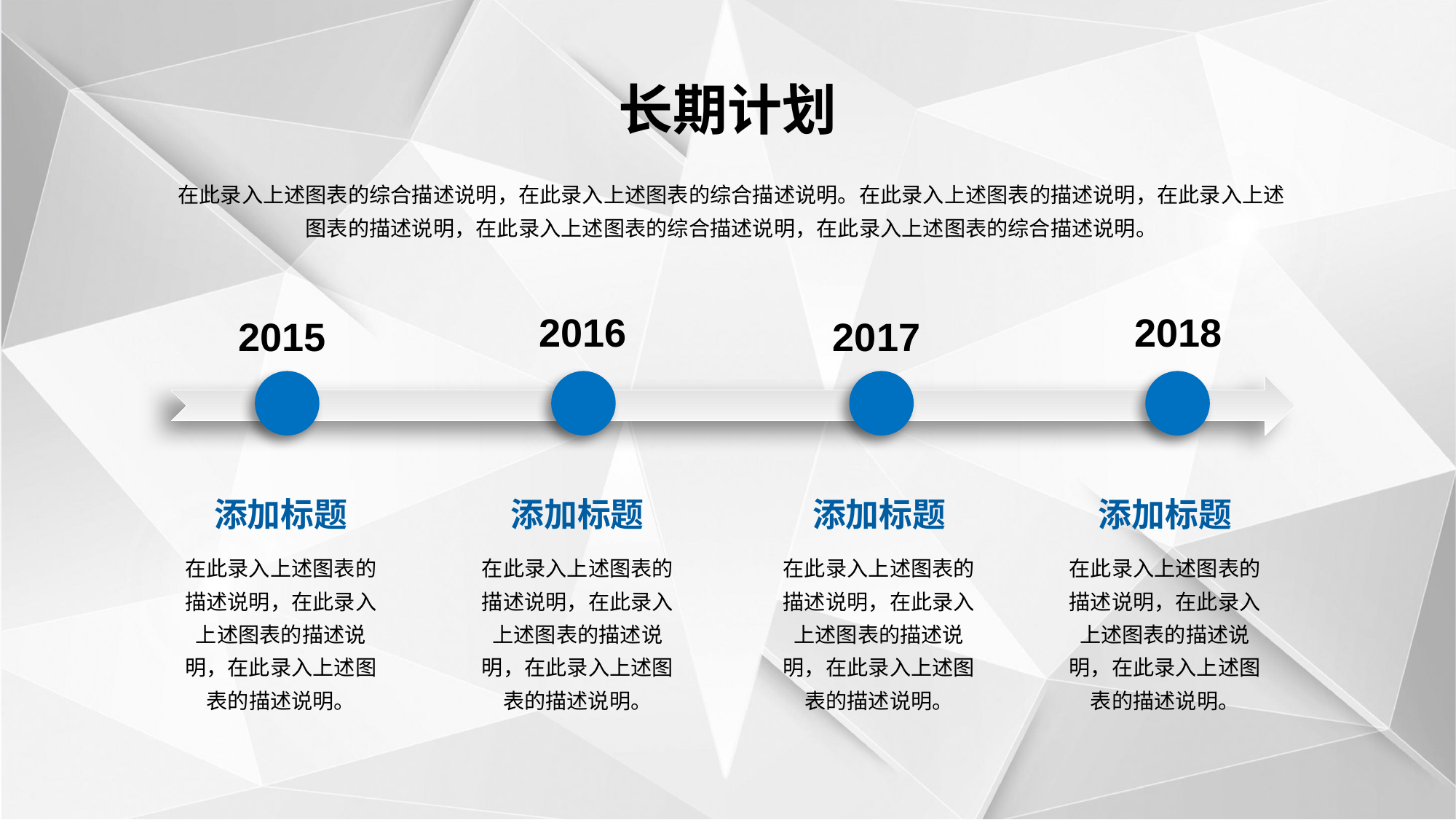

长期计划
在此录入上述图表的综合描述说明，在此录入上述图表的综合描述说明。在此录入上述图表的描述说明，在此录入上述图表的描述说明，在此录入上述图表的综合描述说明，在此录入上述图表的综合描述说明。
2015
2017
2016
2018

添加标题
添加标题
添加标题
添加标题
在此录入上述图表的描述说明，在此录入上述图表的描述说明，在此录入上述图表的描述说明。
在此录入上述图表的描述说明，在此录入上述图表的描述说明，在此录入上述图表的描述说明。
在此录入上述图表的描述说明，在此录入上述图表的描述说明，在此录入上述图表的描述说明。
在此录入上述图表的描述说明，在此录入上述图表的描述说明，在此录入上述图表的描述说明。
延迟符